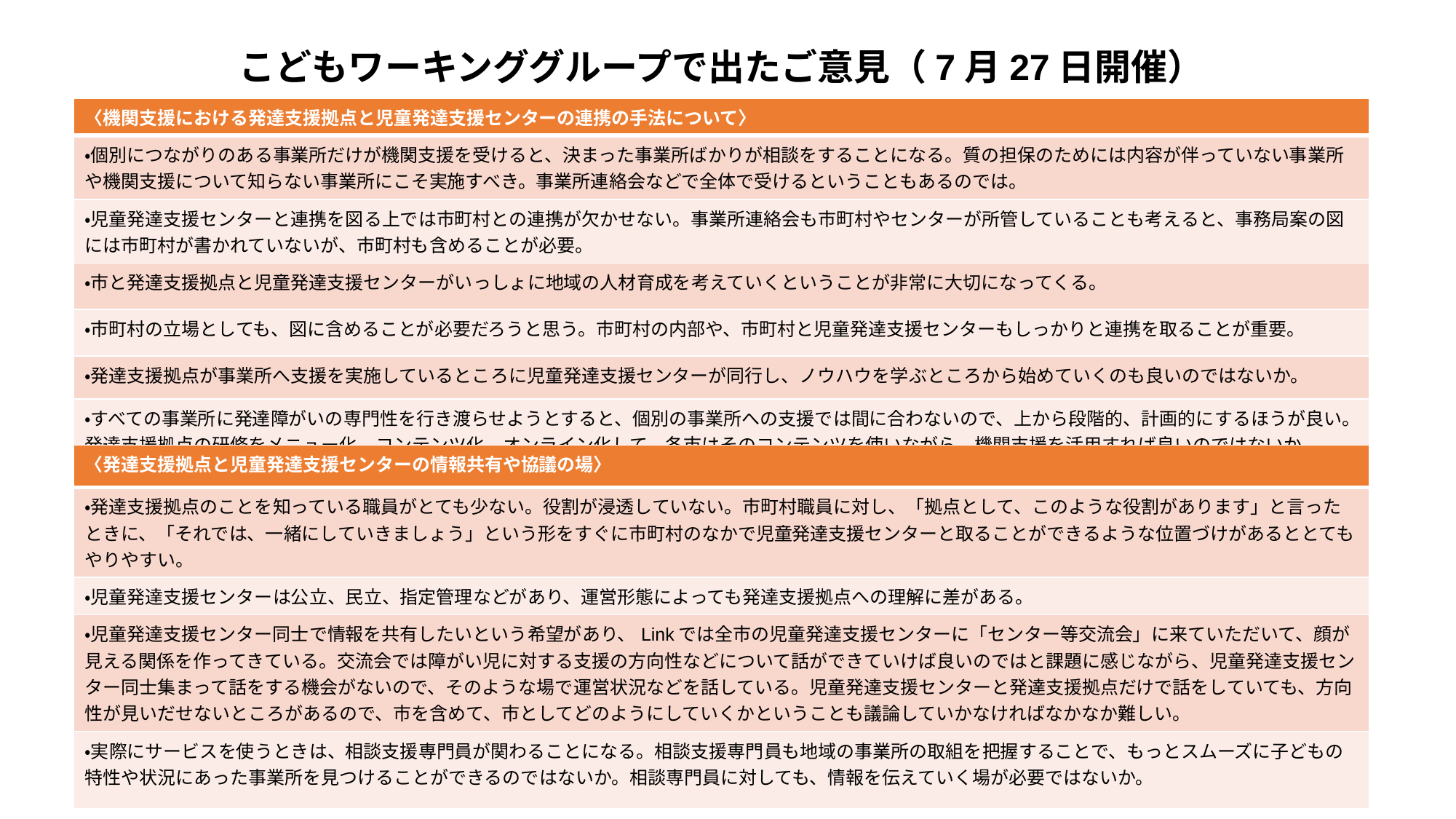

こどもワーキンググループで出たご意見（7月27日開催）
| 〈機関支援における発達支援拠点と児童発達支援センターの連携の手法について〉 |
| --- |
| ・個別につながりのある事業所だけが機関支援を受けると、決まった事業所ばかりが相談をすることになる。質の担保のためには内容が伴っていない事業所や機関支援について知らない事業所にこそ実施すべき。事業所連絡会などで全体で受けるということもあるのでは。 |
| ・児童発達支援センターと連携を図る上では市町村との連携が欠かせない。事業所連絡会も市町村やセンターが所管していることも考えると、事務局案の図には市町村が書かれていないが、市町村も含めることが必要。 |
| ・市と発達支援拠点と児童発達支援センターがいっしょに地域の人材育成を考えていくということが非常に大切になってくる。 |
| ・市町村の立場としても、図に含めることが必要だろうと思う。市町村の内部や、市町村と児童発達支援センターもしっかりと連携を取ることが重要。 |
| ・発達支援拠点が事業所へ支援を実施しているところに児童発達支援センターが同行し、ノウハウを学ぶところから始めていくのも良いのではないか。 |
| ・すべての事業所に発達障がいの専門性を行き渡らせようとすると、個別の事業所への支援では間に合わないので、上から段階的、計画的にするほうが良い。発達支援拠点の研修をメニュー化、コンテンツ化、オンライン化して、各市はそのコンテンツを使いながら、機関支援を活用すれば良いのではないか。 |
| 〈発達支援拠点と児童発達支援センターの情報共有や協議の場〉 |
| --- |
| ・発達支援拠点のことを知っている職員がとても少ない。役割が浸透していない。市町村職員に対し、「拠点として、このような役割があります」と言ったときに、「それでは、一緒にしていきましょう」という形をすぐに市町村のなかで児童発達支援センターと取ることができるような位置づけがあるととてもやりやすい。 |
| ・児童発達支援センターは公立、民立、指定管理などがあり、運営形態によっても発達支援拠点への理解に差がある。 |
| ・児童発達支援センター同士で情報を共有したいという希望があり、Linkでは全市の児童発達支援センターに「センター等交流会」に来ていただいて、顔が見える関係を作ってきている。交流会では障がい児に対する支援の方向性などについて話ができていけば良いのではと課題に感じながら、児童発達支援センター同士集まって話をする機会がないので、そのような場で運営状況などを話している。児童発達支援センターと発達支援拠点だけで話をしていても、方向性が見いだせないところがあるので、市を含めて、市としてどのようにしていくかということも議論していかなければなかなか難しい。 |
| ・実際にサービスを使うときは、相談支援専門員が関わることになる。相談支援専門員も地域の事業所の取組を把握することで、もっとスムーズに子どもの特性や状況にあった事業所を見つけることができるのではないか。相談専門員に対しても、情報を伝えていく場が必要ではないか。 |
13